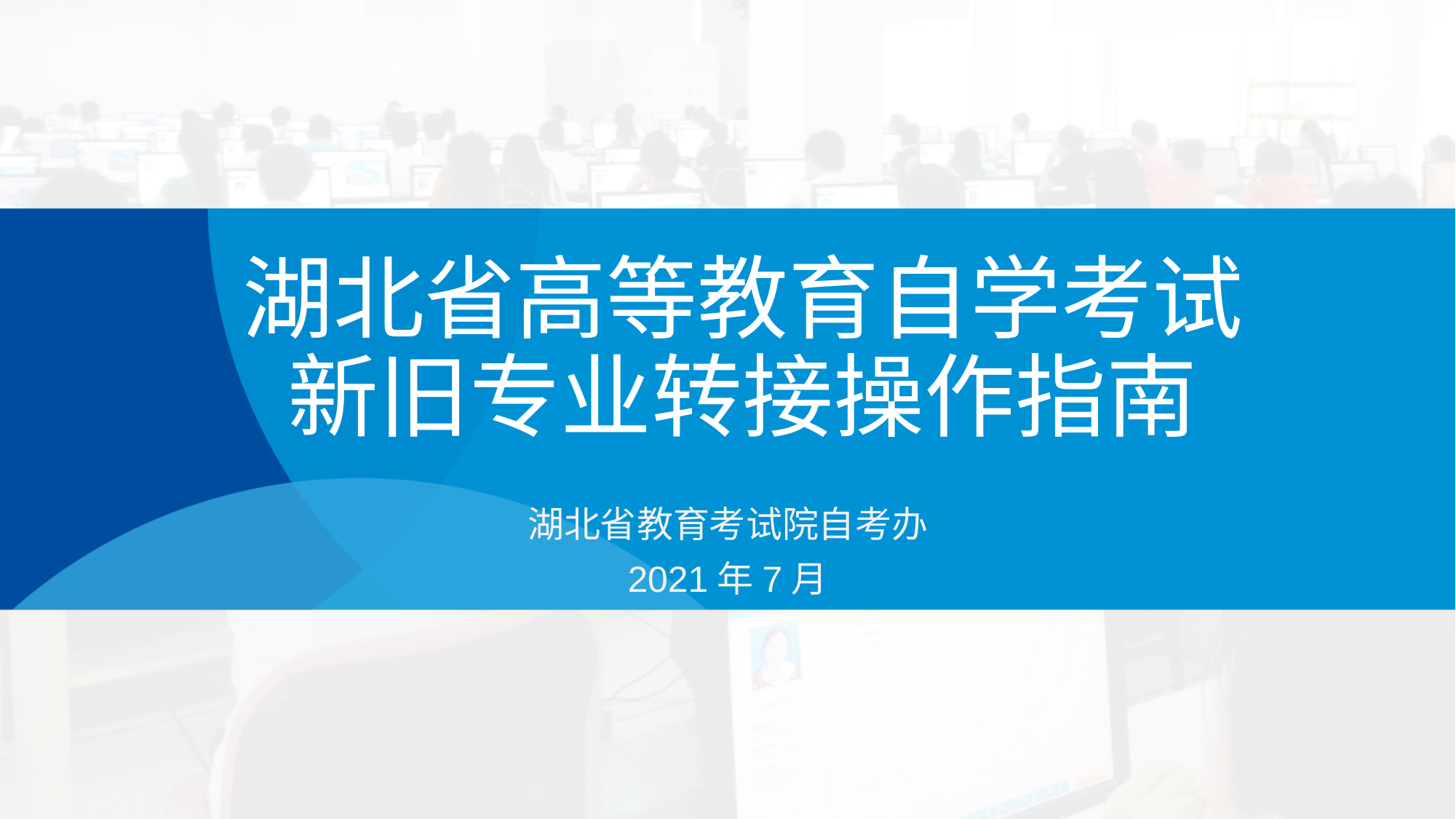

# 湖北省高等教育自学考试 新旧专业转接操作指南
湖北省教育考试院自考办
2021年7月